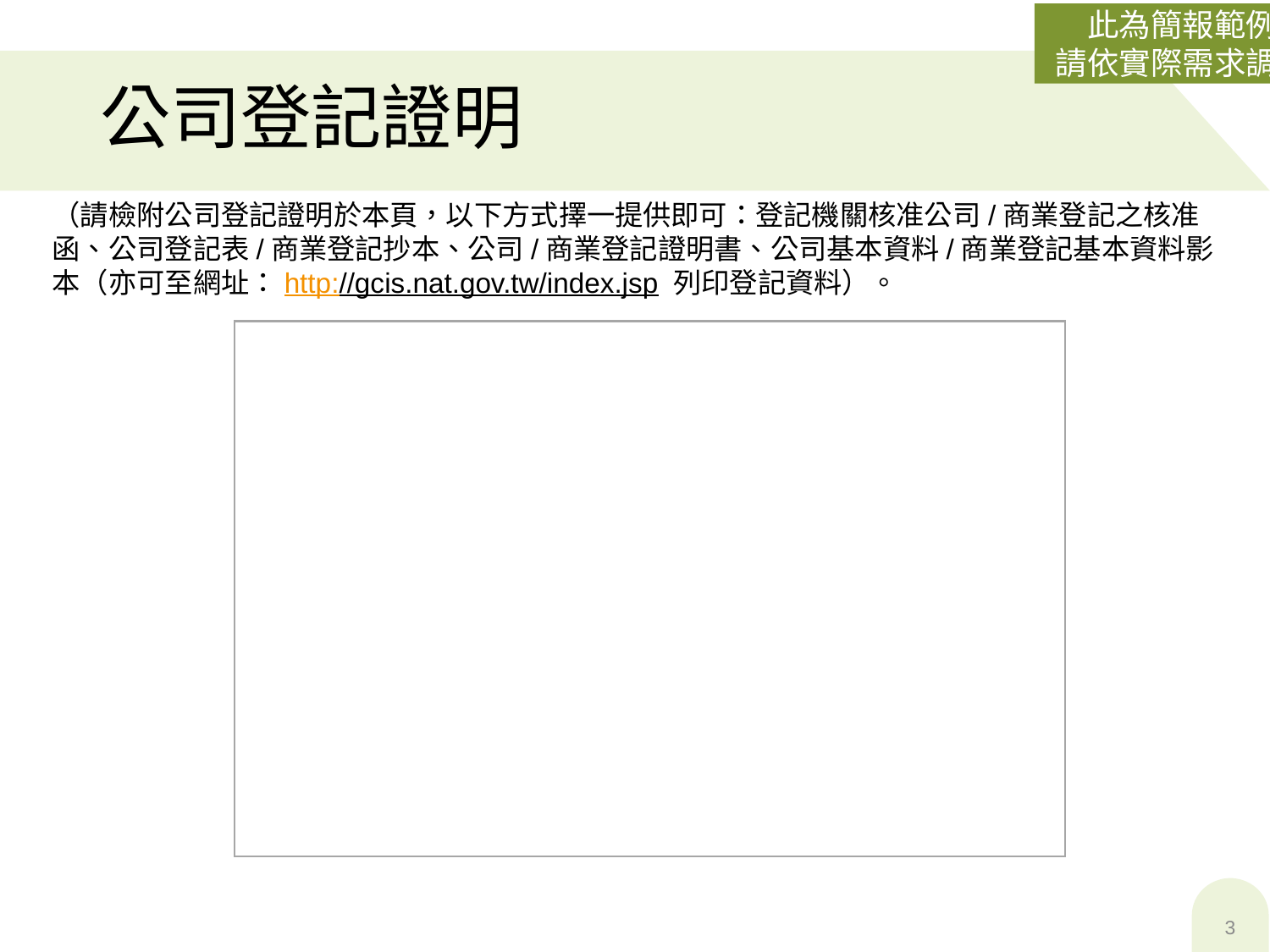

此為簡報範例
請依實際需求調整
# 公司登記證明
（請檢附公司登記證明於本頁，以下方式擇一提供即可：登記機關核准公司/商業登記之核准函、公司登記表/商業登記抄本、公司/商業登記證明書、公司基本資料/商業登記基本資料影本（亦可至網址：http://gcis.nat.gov.tw/index.jsp 列印登記資料）。

3